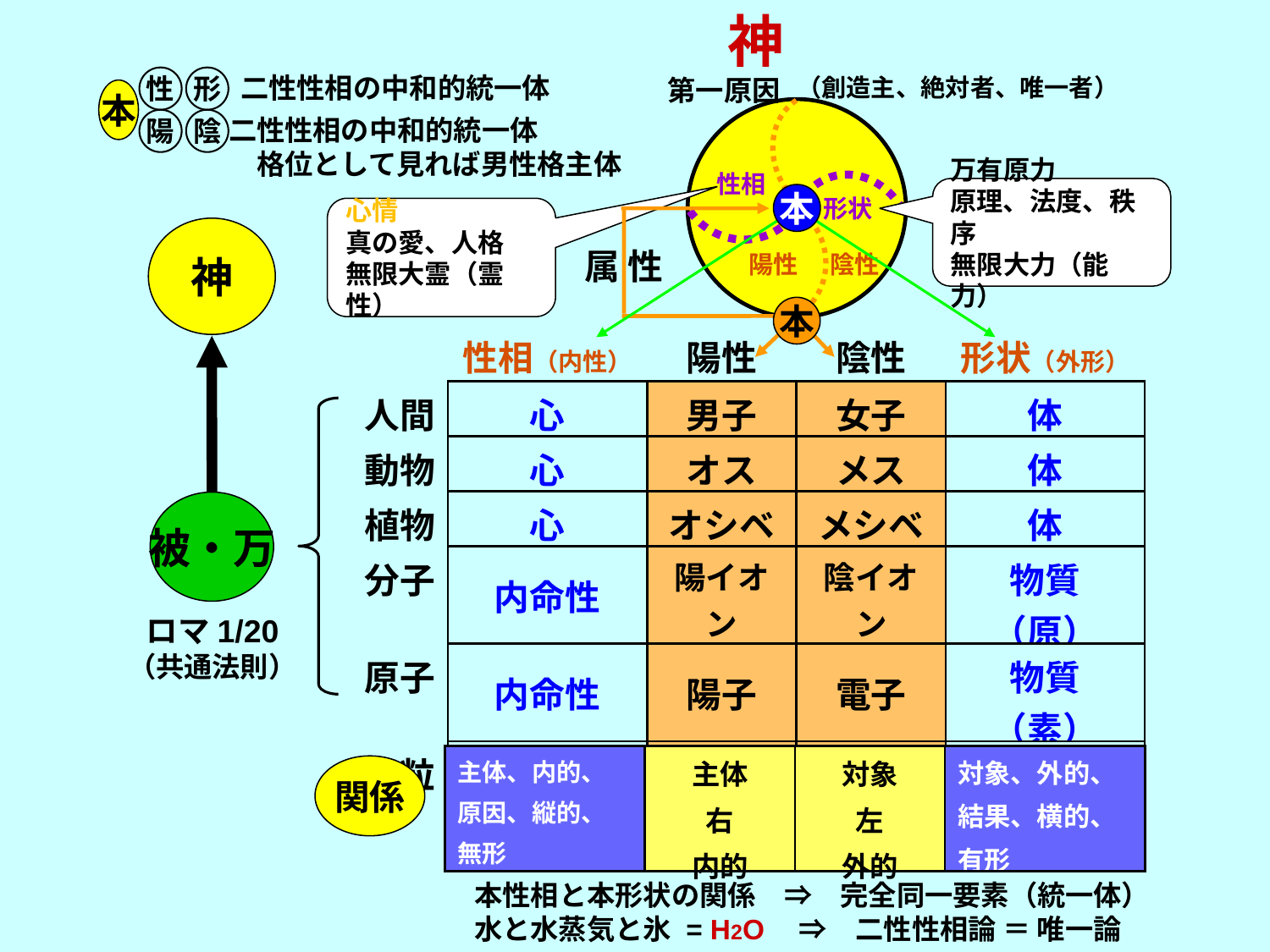

神
二性性相の中和的統一体
第一原因
（創造主、絶対者、唯一者）
性
形
本

二性性相の中和的統一体
　格位として見れば男性格主体
陽
陰

性相

万有原力
原理、法度、秩序
無限大力（能力）
本
形状
心情
真の愛、人格
無限大霊（霊性）

神

属 性
陽性
陰性
本

|  | 性相（内性） | 陽性 | 陰性 | 形状（外形） |
| --- | --- | --- | --- | --- |
| 人間 | 心 | 男子 | 女子 | 体 |
| 動物 | 心 | オス | メス | 体 |
| 植物 | 心 | オシベ | メシベ | 体 |
| 分子 | 内命性 | 陽イオン | 陰イオン | 物質（原） |
| 原子 | 内命性 | 陽子 | 電子 | 物質（素） |
| 素粒 | 内命性 | 陽性 | 陰性 | 力 |

被・万
ロマ1/20
（共通法則）
|  | 主体、内的、 原因、縦的、 無形 | 主体 右 内的 | 対象 左 外的 | 対象、外的、 結果、横的、 有形 |
| --- | --- | --- | --- | --- |
関係
本性相と本形状の関係　⇒　完全同一要素（統一体）
水と水蒸気と氷 = H2O　⇒　二性性相論 ＝ 唯一論